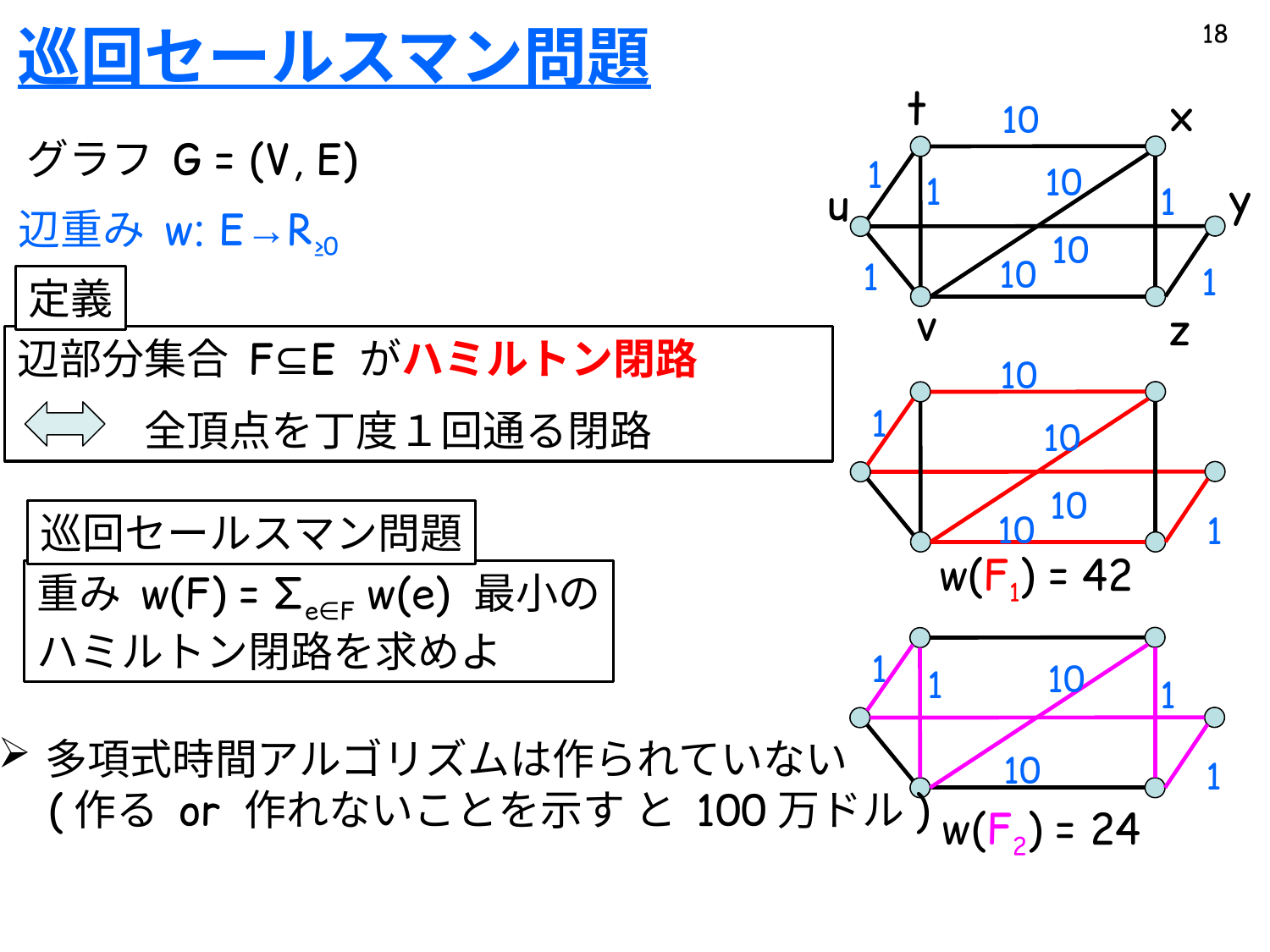

# 巡回セールスマン問題
18
t
x
10
グラフ G = (V, E)

1
10
1
y
u
1
辺重み w: E→R≥0

10
10
1
1
定義
辺部分集合 F⊆E がハミルトン閉路

全頂点を丁度１回通る閉路

v
z
10

1
10

10
10
1

巡回セールスマン問題
重み w(F) = ∑e∈F w(e) 最小の
ハミルトン閉路を求めよ
w(F1) = 42

1
10
1
1

10
1

多項式時間アルゴリズムは作られていない
    (作る or 作れないことを示す と 100万ドル)
w(F2) = 24